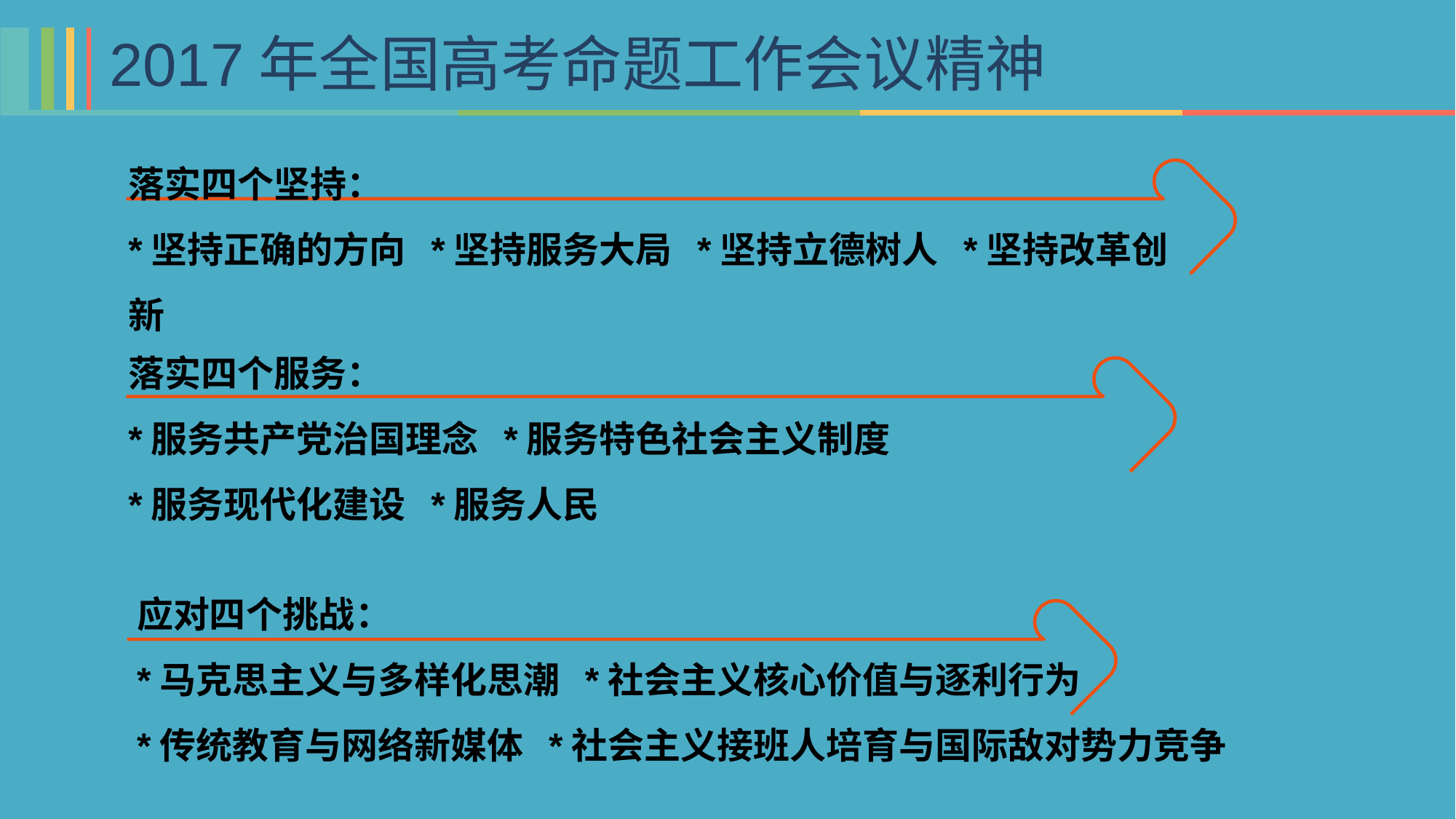

2017年全国高考命题工作会议精神

落实四个坚持：
*坚持正确的方向  *坚持服务大局  *坚持立德树人  *坚持改革创新
罗
落实四个服务：
*服务共产党治国理念  *服务特色社会主义制度
*服务现代化建设  *服务人民
罗
应对四个挑战：
*马克思主义与多样化思潮  *社会主义核心价值与逐利行为
*传统教育与网络新媒体  *社会主义接班人培育与国际敌对势力竞争
罗